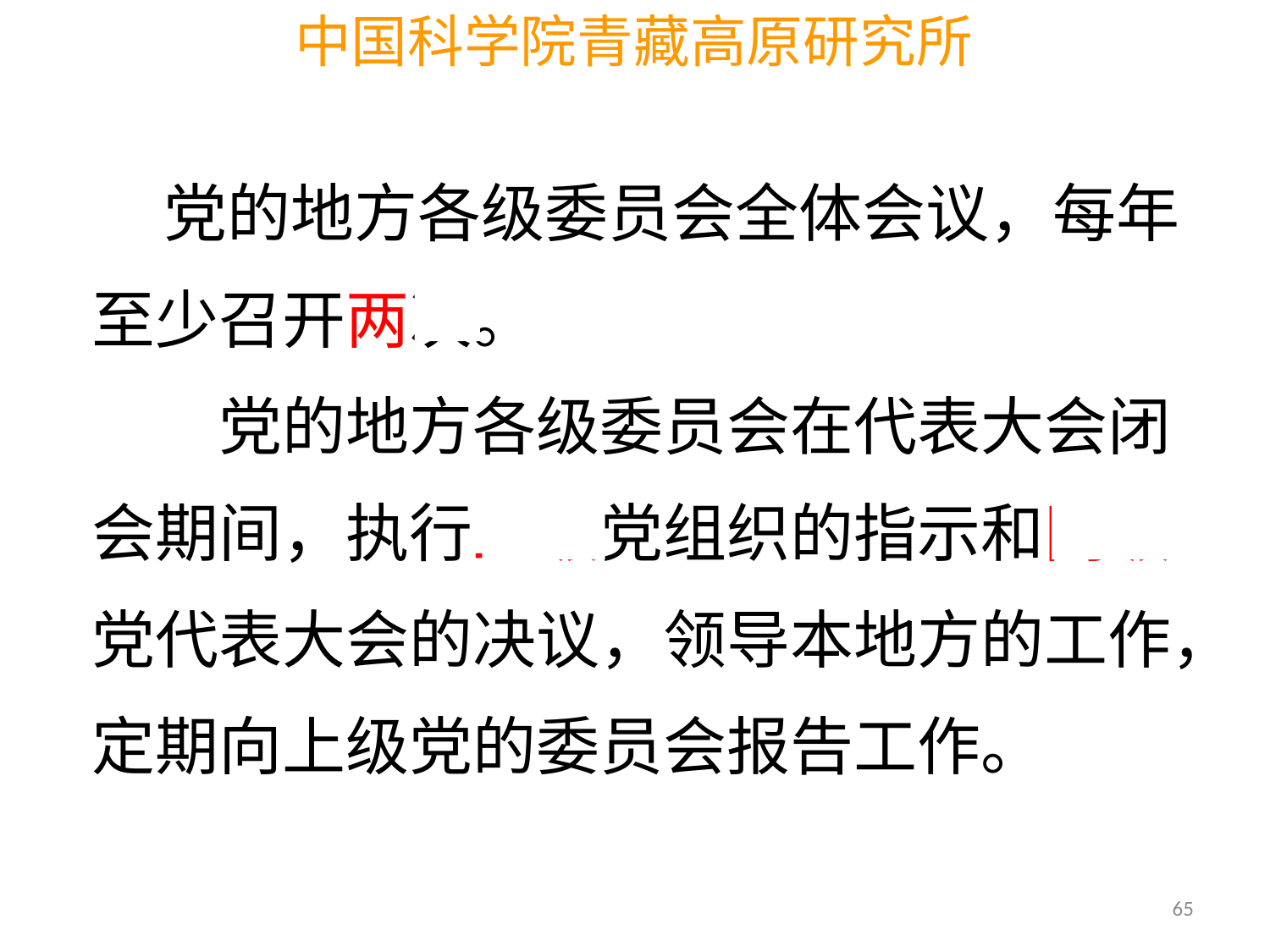

# 党的地方各级委员会全体会议，每年至少召开两次。 　　党的地方各级委员会在代表大会闭会期间，执行上级党组织的指示和同级党代表大会的决议，领导本地方的工作，定期向上级党的委员会报告工作。

65